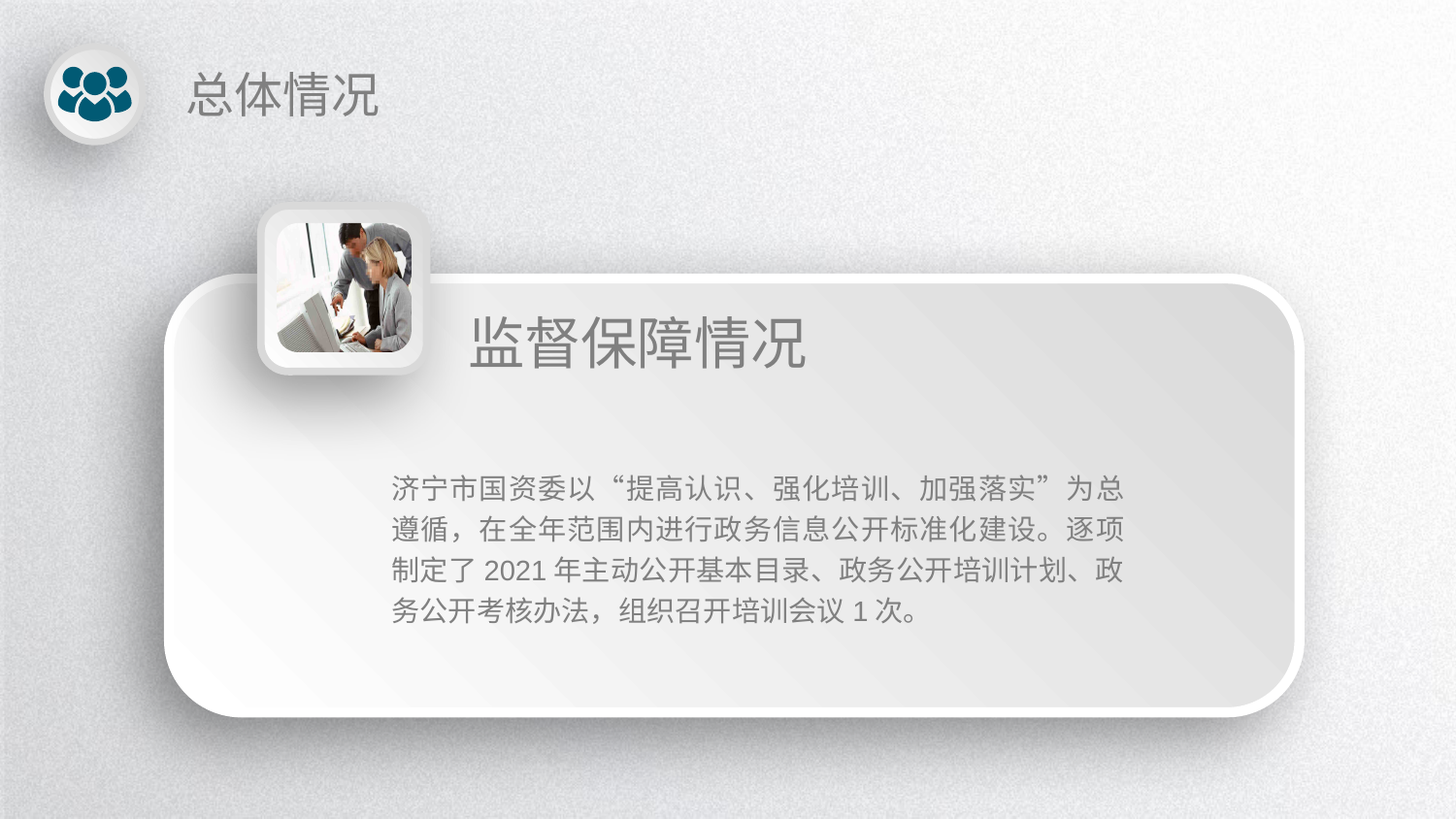

总体情况

监督保障情况
济宁市国资委以“提高认识、强化培训、加强落实”为总遵循，在全年范围内进行政务信息公开标准化建设。逐项制定了2021年主动公开基本目录、政务公开培训计划、政务公开考核办法，组织召开培训会议1次。